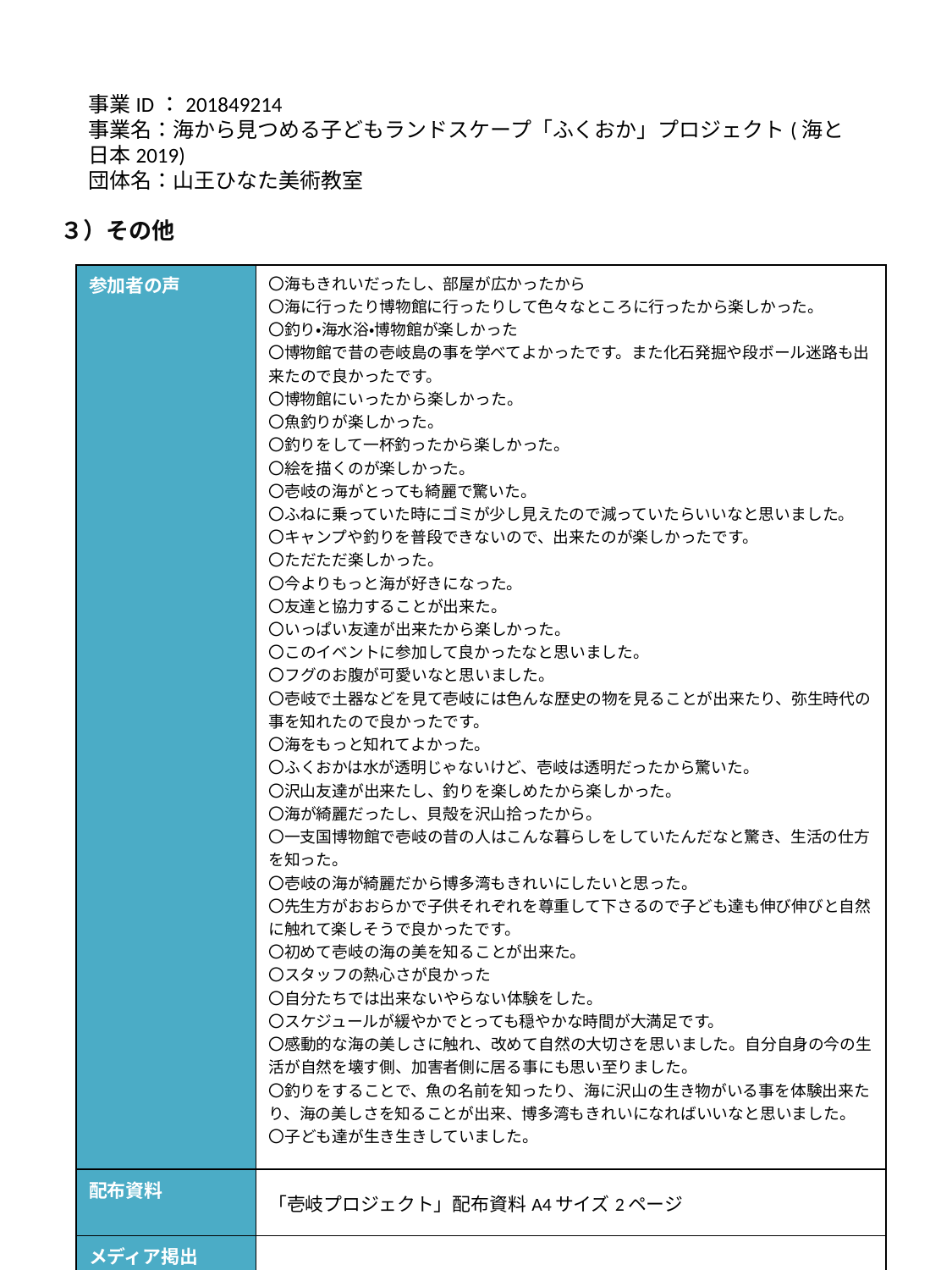

事業ID：201849214
事業名：海から見つめる子どもランドスケープ「ふくおか」プロジェクト(海と日本2019)
団体名：山王ひなた美術教室
３）その他
| 参加者の声 | 〇海もきれいだったし、部屋が広かったから 〇海に行ったり博物館に行ったりして色々なところに行ったから楽しかった。 〇釣り・海水浴・博物館が楽しかった 〇博物館で昔の壱岐島の事を学べてよかったです。また化石発掘や段ボール迷路も出来たので良かったです。 〇博物館にいったから楽しかった。 〇魚釣りが楽しかった。 〇釣りをして一杯釣ったから楽しかった。 〇絵を描くのが楽しかった。 〇壱岐の海がとっても綺麗で驚いた。 〇ふねに乗っていた時にゴミが少し見えたので減っていたらいいなと思いました。 〇キャンプや釣りを普段できないので、出来たのが楽しかったです。 〇ただただ楽しかった。 〇今よりもっと海が好きになった。 〇友達と協力することが出来た。 〇いっぱい友達が出来たから楽しかった。 〇このイベントに参加して良かったなと思いました。 〇フグのお腹が可愛いなと思いました。 〇壱岐で土器などを見て壱岐には色んな歴史の物を見ることが出来たり、弥生時代の事を知れたので良かったです。 〇海をもっと知れてよかった。 〇ふくおかは水が透明じゃないけど、壱岐は透明だったから驚いた。 〇沢山友達が出来たし、釣りを楽しめたから楽しかった。 〇海が綺麗だったし、貝殻を沢山拾ったから。 〇一支国博物館で壱岐の昔の人はこんな暮らしをしていたんだなと驚き、生活の仕方を知った。 〇壱岐の海が綺麗だから博多湾もきれいにしたいと思った。 〇先生方がおおらかで子供それぞれを尊重して下さるので子ども達も伸び伸びと自然に触れて楽しそうで良かったです。 〇初めて壱岐の海の美を知ることが出来た。 〇スタッフの熱心さが良かった 〇自分たちでは出来ないやらない体験をした。 〇スケジュールが緩やかでとっても穏やかな時間が大満足です。 〇感動的な海の美しさに触れ、改めて自然の大切さを思いました。自分自身の今の生活が自然を壊す側、加害者側に居る事にも思い至りました。 〇釣りをすることで、魚の名前を知ったり、海に沢山の生き物がいる事を体験出来たり、海の美しさを知ることが出来、博多湾もきれいになればいいなと思いました。 〇子ども達が生き生きしていました。 |
| --- | --- |
| 配布資料 | 「壱岐プロジェクト」配布資料A4サイズ2ページ |
| メディア掲出 |  |
| その他特記事項 |  |